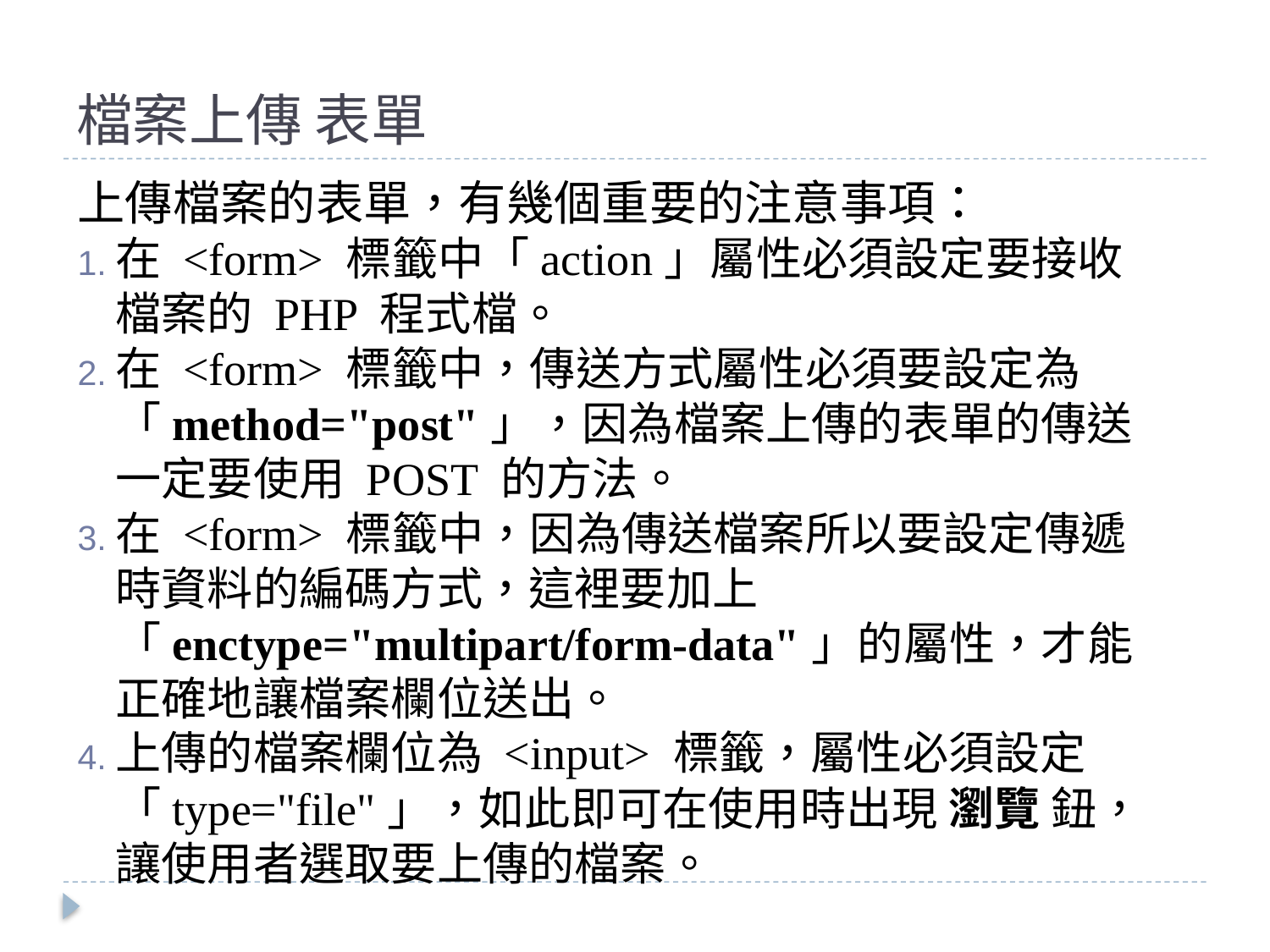

檔案上傳 表單
上傳檔案的表單，有幾個重要的注意事項：
在 <form> 標籤中「action」屬性必須設定要接收檔案的 PHP 程式檔。
在 <form> 標籤中，傳送方式屬性必須要設定為「method="post"」，因為檔案上傳的表單的傳送一定要使用 POST 的方法。
在 <form> 標籤中，因為傳送檔案所以要設定傳遞時資料的編碼方式，這裡要加上「enctype="multipart/form-data"」的屬性，才能正確地讓檔案欄位送出。
上傳的檔案欄位為 <input> 標籤，屬性必須設定「type="file"」，如此即可在使用時出現 瀏覽 鈕，讓使用者選取要上傳的檔案。